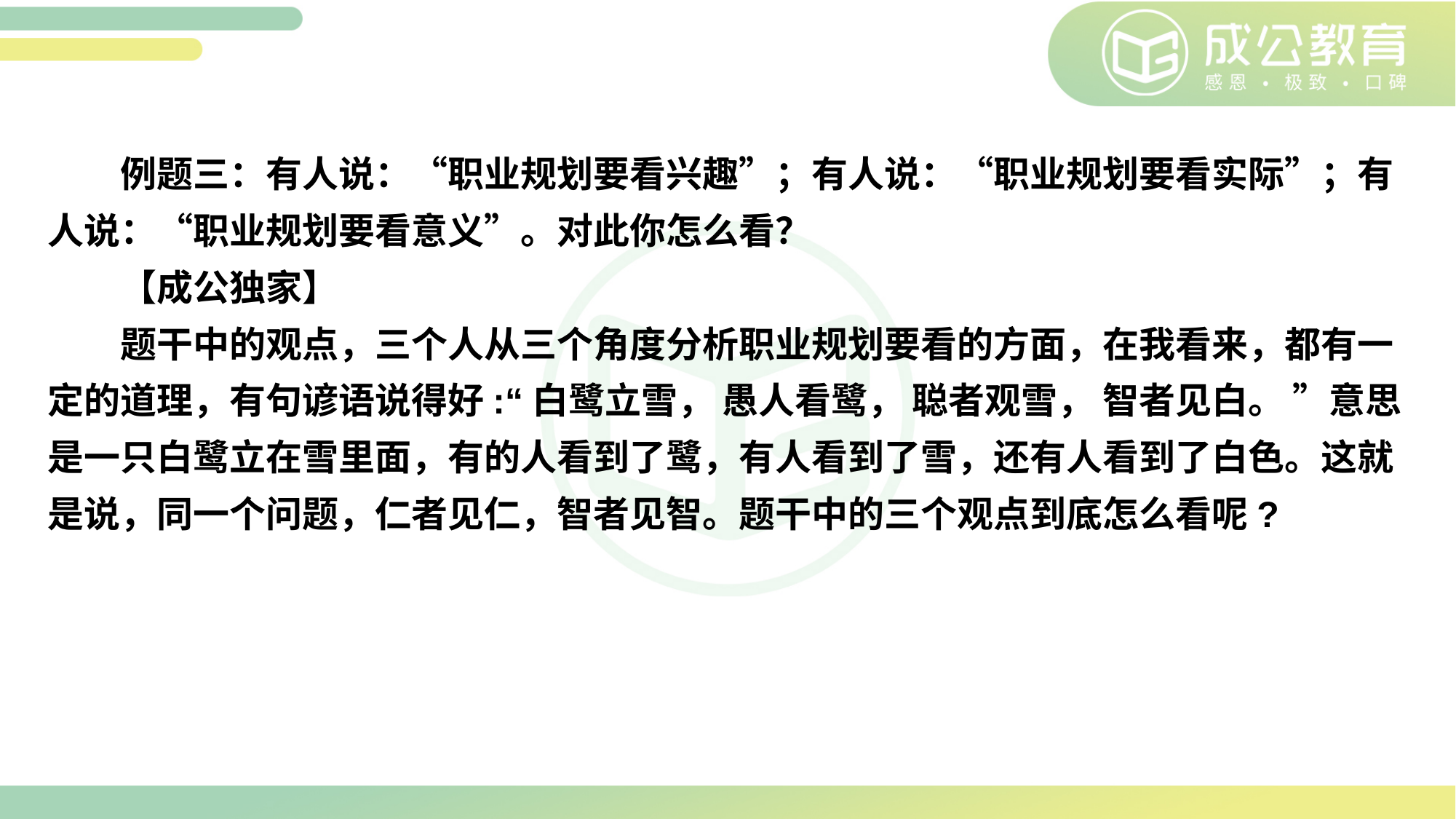

例题三：有人说：“职业规划要看兴趣”；有人说：“职业规划要看实际”；有人说：“职业规划要看意义”。对此你怎么看？
【成公独家】
题干中的观点，三个人从三个角度分析职业规划要看的方面，在我看来，都有一定的道理，有句谚语说得好:“白鹭立雪， 愚人看鹭， 聪者观雪， 智者见白。 ”意思是一只白鹭立在雪里面，有的人看到了鹭，有人看到了雪，还有人看到了白色。这就是说，同一个问题，仁者见仁，智者见智。题干中的三个观点到底怎么看呢?